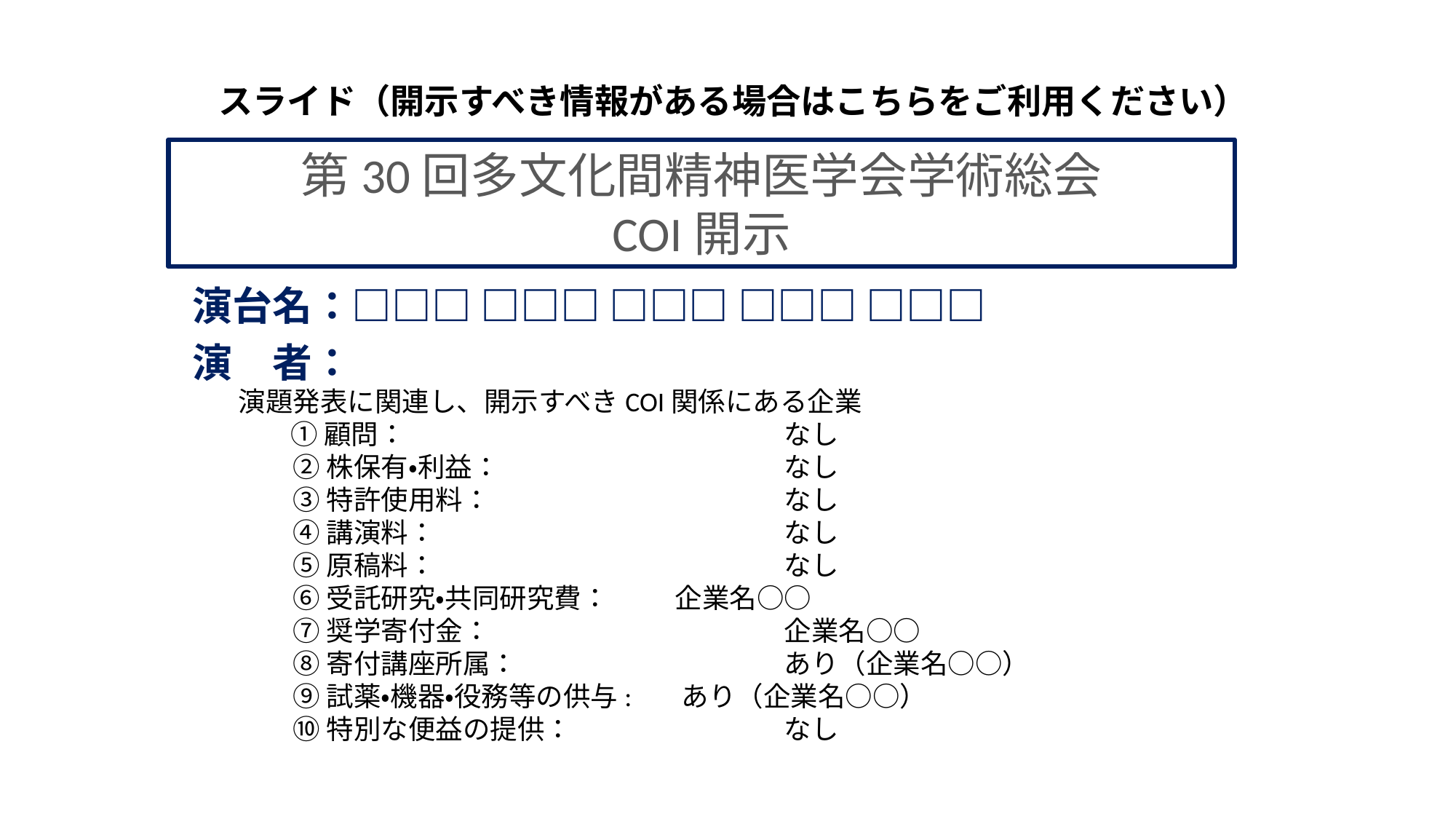

# スライド（開示すべき情報がある場合はこちらをご利用ください）
第30回多文化間精神医学会学術総会
COI開示
演台名：□□□ □□□ □□□ □□□ □□□
演　者：
演題発表に関連し、開示すべきCOI関係にある企業
　    ① 顧問：　　　　　　　　　　　　	なし
　　② 株保有・利益：　　　　　　　	なし
　　③ 特許使用料：　　　　　　　　	なし
　　④ 講演料：　　　　　　　　　　　	なし
　　⑤ 原稿料：　　　　　　　　　　　	なし
　　⑥ 受託研究・共同研究費：　　	企業名○○
　　⑦ 奨学寄付金：　 　　　　　　	企業名○○
　　⑧ 寄付講座所属：　　　　　　	あり（企業名○○）
　　⑨ 試薬・機器・役務等の供与:       あり（企業名○○）
　　⑩ 特別な便益の提供：　　　　	なし